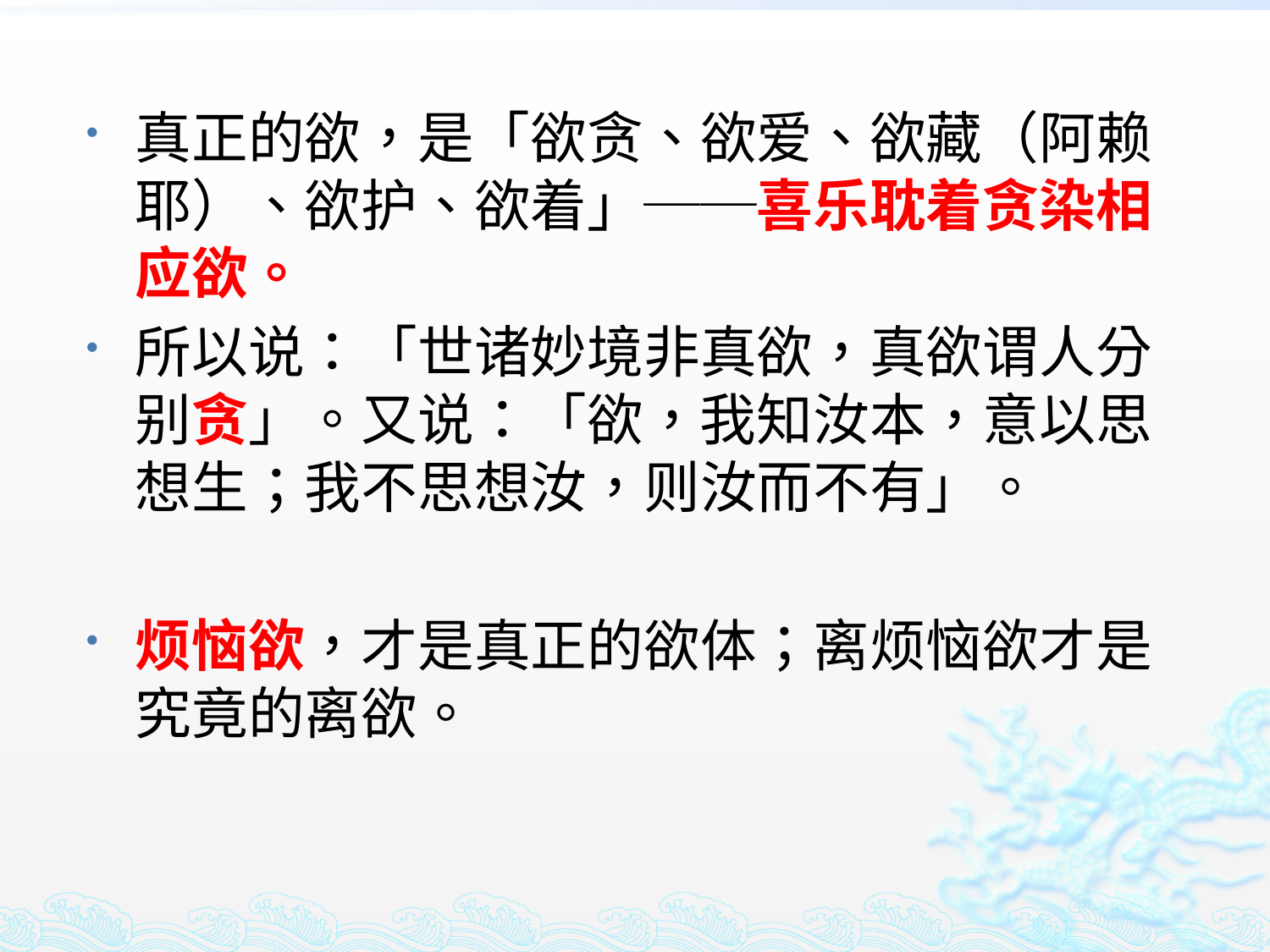

真正的欲，是「欲贪、欲爱、欲藏（阿赖耶）、欲护、欲着」──喜乐耽着贪染相应欲。
所以说：「世诸妙境非真欲，真欲谓人分别贪」。又说：「欲，我知汝本，意以思想生；我不思想汝，则汝而不有」。

烦恼欲，才是真正的欲体；离烦恼欲才是究竟的离欲。